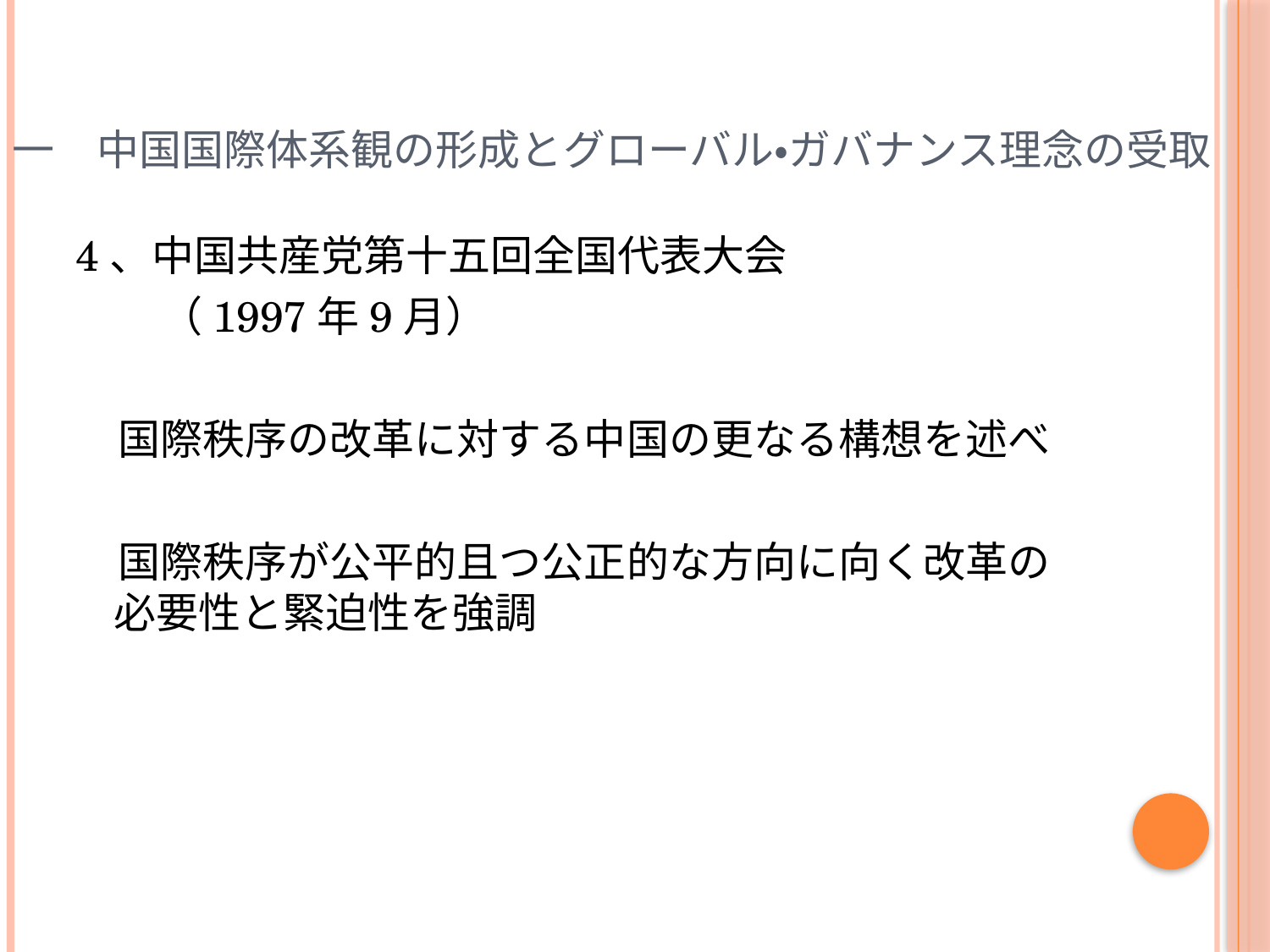

# 一　中国国際体系観の形成とグローバル・ガバナンス理念の受取
4、中国共産党第十五回全国代表大会
　　（1997年9月）

　国際秩序の改革に対する中国の更なる構想を述べ

　国際秩序が公平的且つ公正的な方向に向く改革の必要性と緊迫性を強調